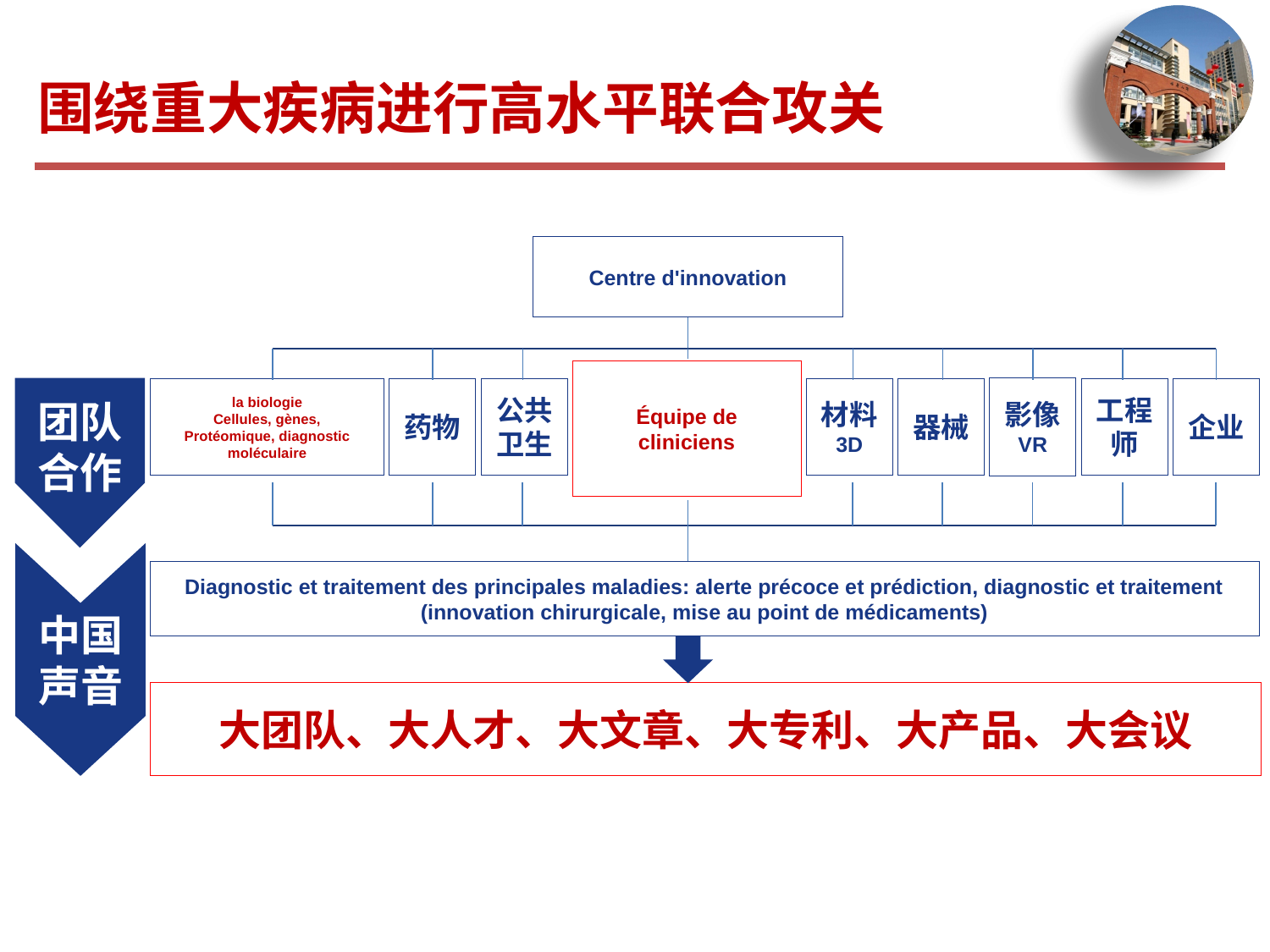

围绕重大疾病进行高水平联合攻关
Centre d'innovation
Équipe de cliniciens
影像
VR
la biologie
Cellules, gènes,
Protéomique, diagnostic moléculaire
药物
公共卫生
材料
3D
器械
工程师
企业
团队合作
Diagnostic et traitement des principales maladies: alerte précoce et prédiction, diagnostic et traitement (innovation chirurgicale, mise au point de médicaments)
中国声音

大团队、大人才、大文章、大专利、大产品、大会议